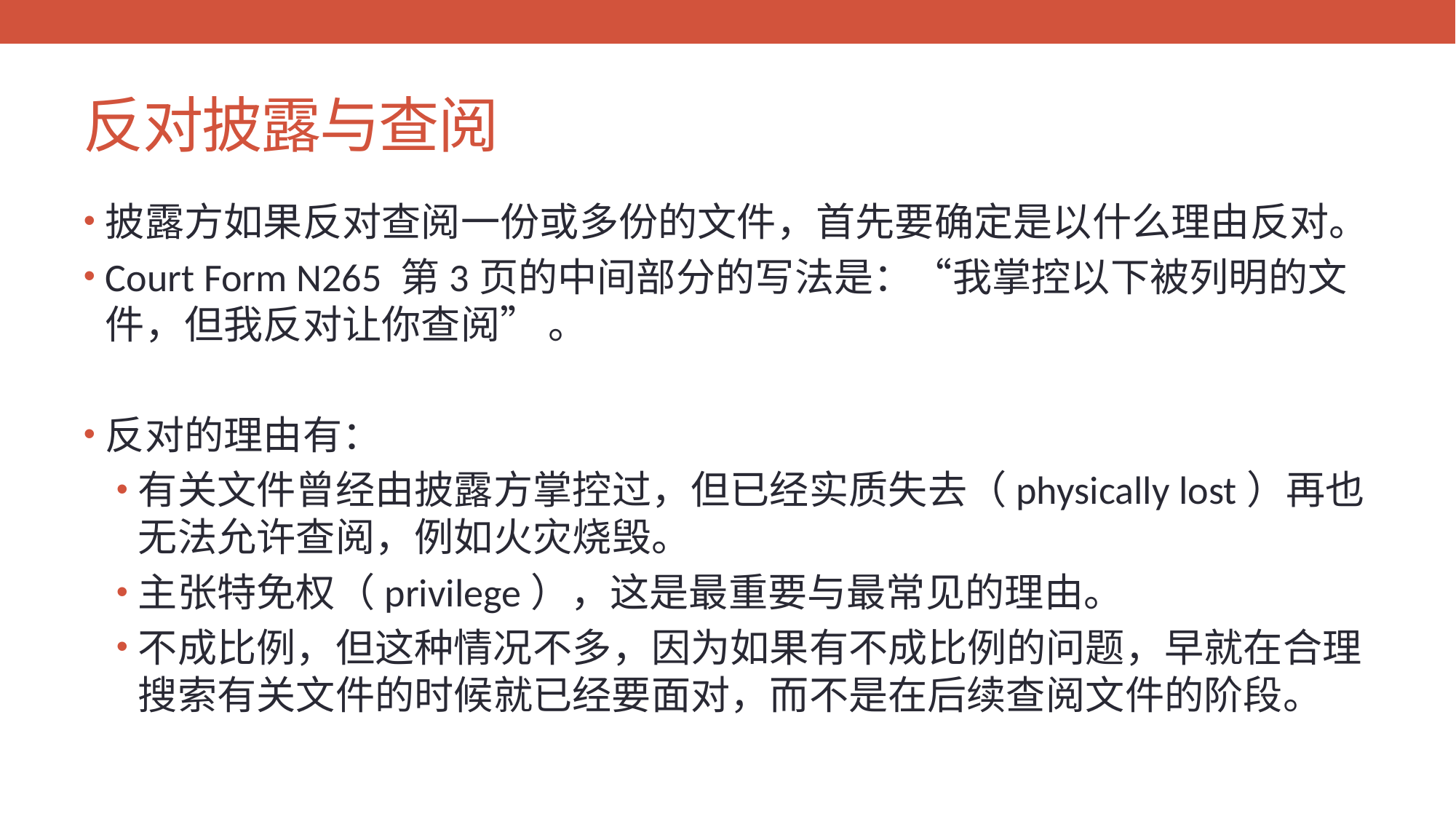

# 反对披露与查阅
披露方如果反对查阅一份或多份的文件，首先要确定是以什么理由反对。
Court Form N265 第3页的中间部分的写法是：“我掌控以下被列明的文件，但我反对让你查阅” 。

反对的理由有：
有关文件曾经由披露方掌控过，但已经实质失去（physically lost）再也无法允许查阅，例如火灾烧毁。
主张特免权（privilege），这是最重要与最常见的理由。
不成比例，但这种情况不多，因为如果有不成比例的问题，早就在合理搜索有关文件的时候就已经要面对，而不是在后续查阅文件的阶段。